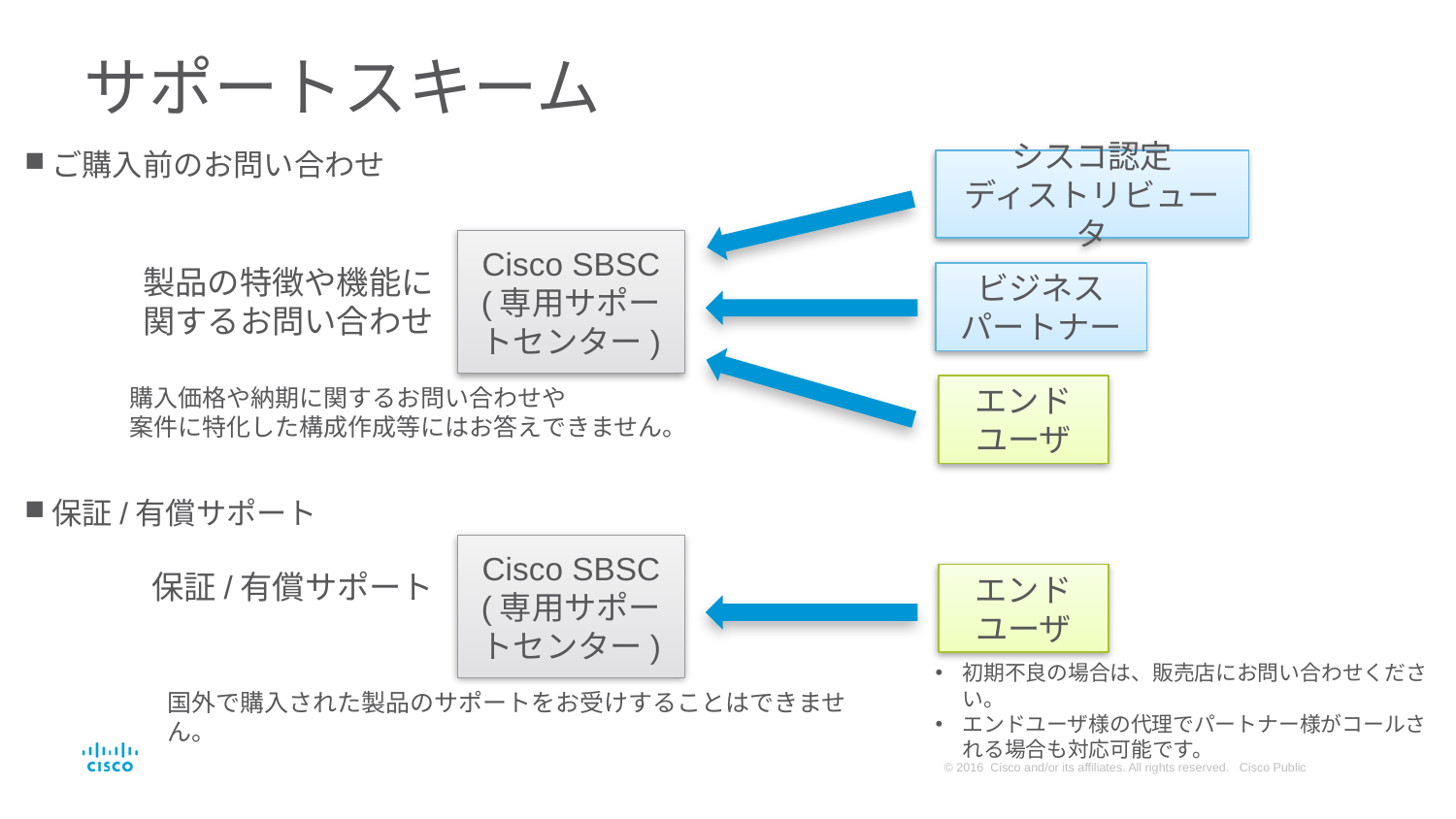

# サポートスキーム
ご購入前のお問い合わせ
シスコ認定
ディストリビュータ

Cisco SBSC
(専用サポートセンター)
製品の特徴や機能に
関するお問い合わせ
ビジネス
パートナー

購入価格や納期に関するお問い合わせや
案件に特化した構成作成等にはお答えできません。
エンド
ユーザ
保証/有償サポート
Cisco SBSC
(専用サポートセンター)
保証/有償サポート
エンド
ユーザ

初期不良の場合は、販売店にお問い合わせください。
エンドユーザ様の代理でパートナー様がコールされる場合も対応可能です。
国外で購入された製品のサポートをお受けすることはできません。